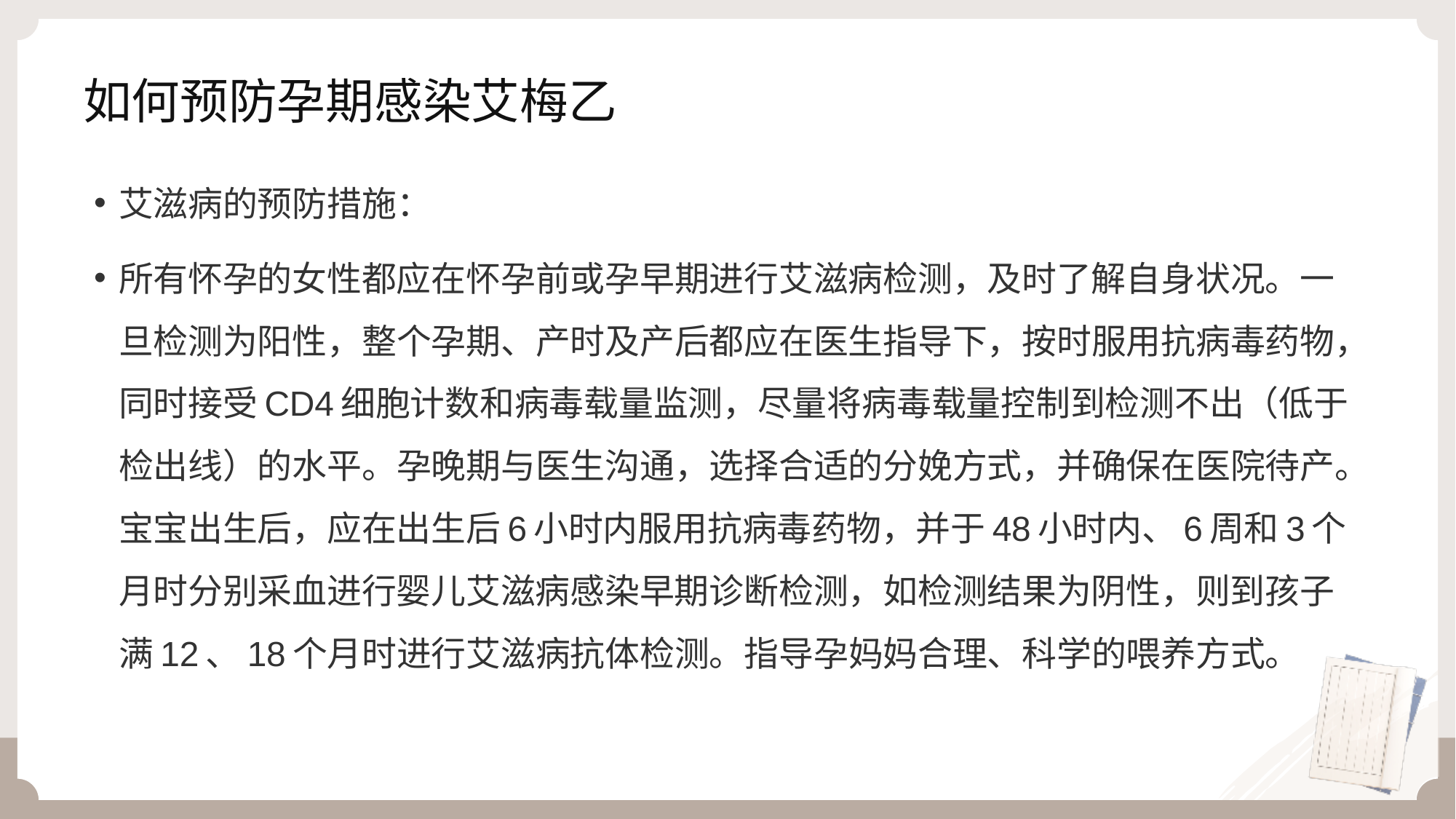

# 如何预防孕期感染艾梅乙
艾滋病的预防措施：
所有怀孕的女性都应在怀孕前或孕早期进行艾滋病检测，及时了解自身状况。一旦检测为阳性，整个孕期、产时及产后都应在医生指导下，按时服用抗病毒药物，同时接受CD4细胞计数和病毒载量监测，尽量将病毒载量控制到检测不出（低于检出线）的水平。孕晚期与医生沟通，选择合适的分娩方式，并确保在医院待产。宝宝出生后，应在出生后6小时内服用抗病毒药物，并于48小时内、6周和3个月时分别采血进行婴儿艾滋病感染早期诊断检测，如检测结果为阴性，则到孩子满12、18个月时进行艾滋病抗体检测。指导孕妈妈合理、科学的喂养方式。